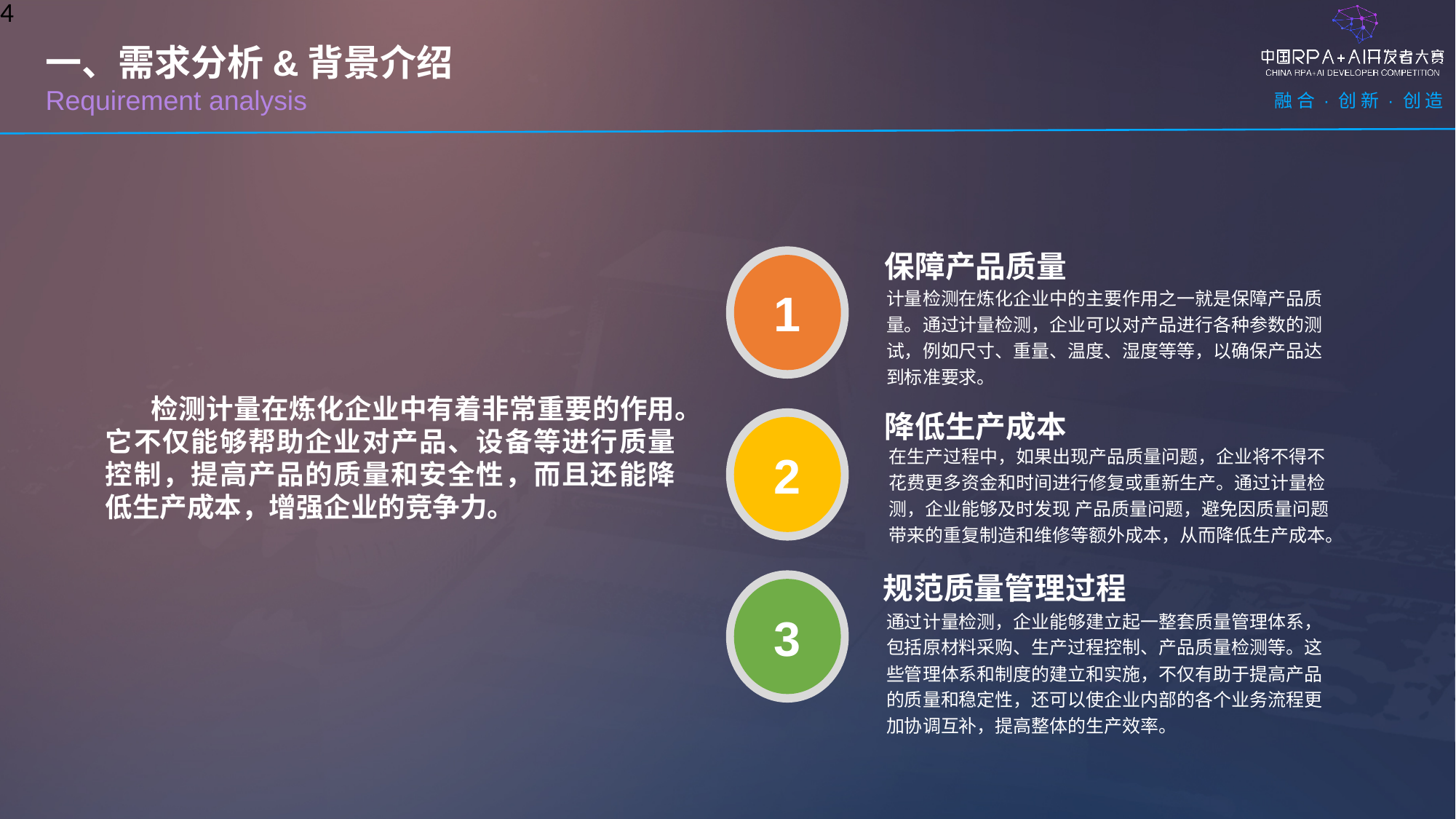

4
一、需求分析&背景介绍
Requirement analysis

1
保障产品质量
计量检测在炼化企业中的主要作用之一就是保障产品质量。通过计量检测，企业可以对产品进行各种参数的测试，例如尺寸、重量、温度、湿度等等，以确保产品达到标准要求。

2

3
      检测计量在炼化企业中有着非常重要的作用。它不仅能够帮助企业对产品、设备等进行质量控制，提高产品的质量和安全性，而且还能降低生产成本，增强企业的竞争力。

降低生产成本
在生产过程中，如果出现产品质量问题，企业将不得不花费更多资金和时间进行修复或重新生产。通过计量检测，企业能够及时发现 产品质量问题，避免因质量问题带来的重复制造和维修等额外成本，从而降低生产成本。
规范质量管理过程
通过计量检测，企业能够建立起一整套质量管理体系，包括原材料采购、生产过程控制、产品质量检测等。这些管理体系和制度的建立和实施，不仅有助于提高产品的质量和稳定性，还可以使企业内部的各个业务流程更加协调互补，提高整体的生产效率。